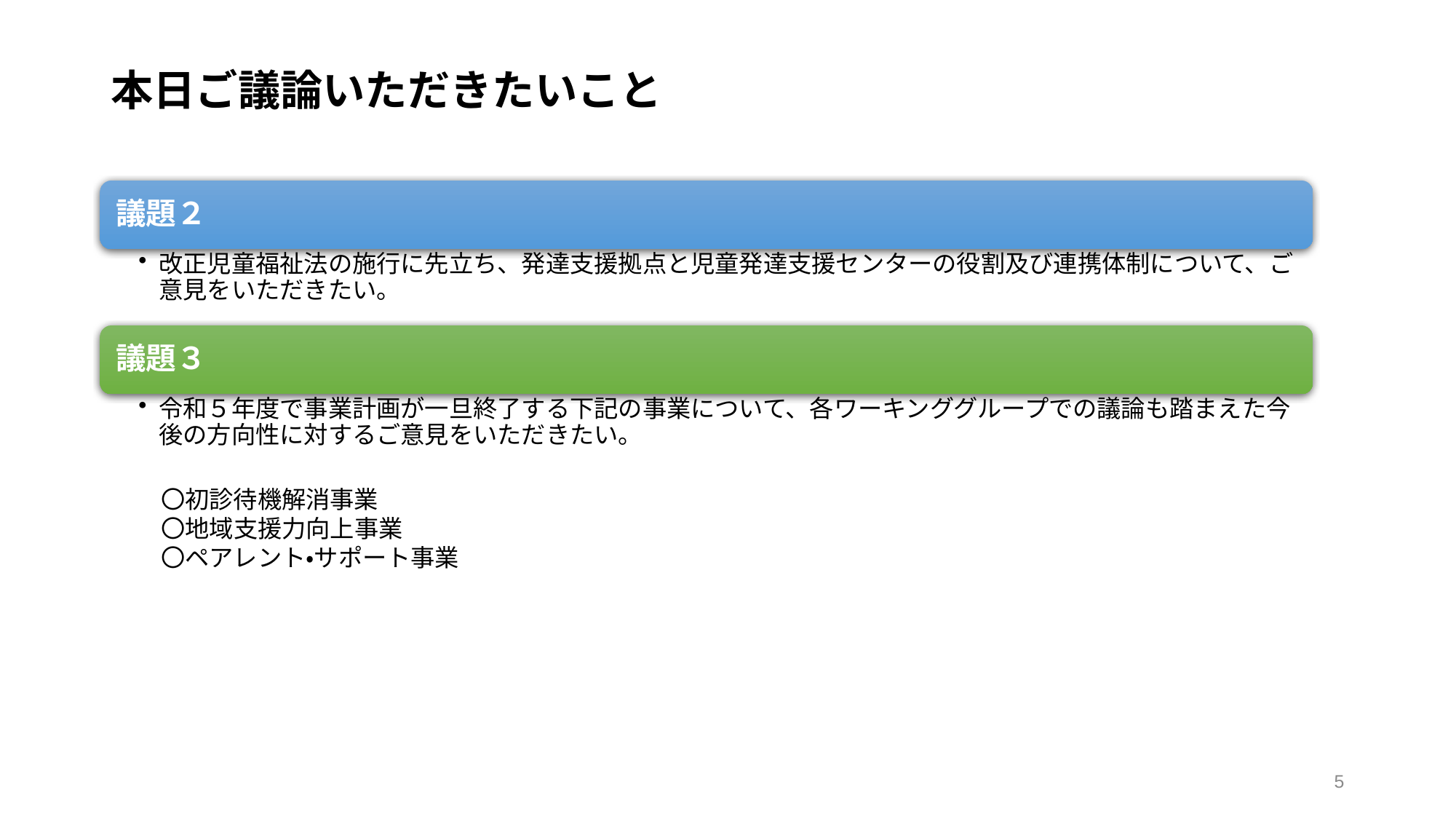

# 本日ご議論いただきたいこと
議題２
改正児童福祉法の施行に先立ち、発達支援拠点と児童発達支援センターの役割及び連携体制について、ご意見をいただきたい。
議題３
令和５年度で事業計画が一旦終了する下記の事業について、各ワーキンググループでの議論も踏まえた今後の方向性に対するご意見をいただきたい。
〇初診待機解消事業
〇地域支援力向上事業
〇ペアレント・サポート事業
5